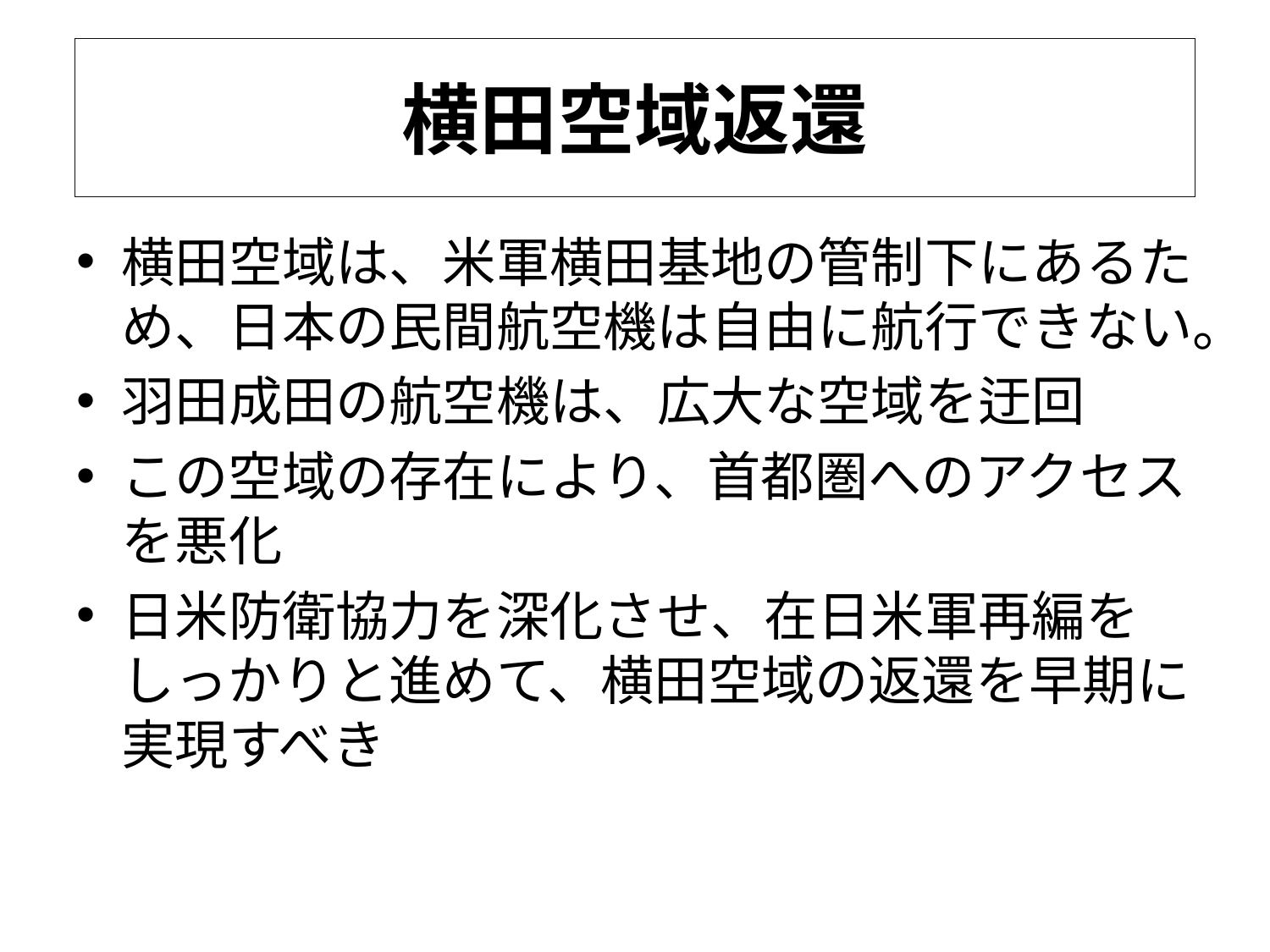

# 横田空域返還
横田空域は、米軍横田基地の管制下にあるため、日本の民間航空機は自由に航行できない。
羽田成田の航空機は、広大な空域を迂回
この空域の存在により、首都圏へのアクセスを悪化
日米防衛協力を深化させ、在日米軍再編をしっかりと進めて、横田空域の返還を早期に実現すべき